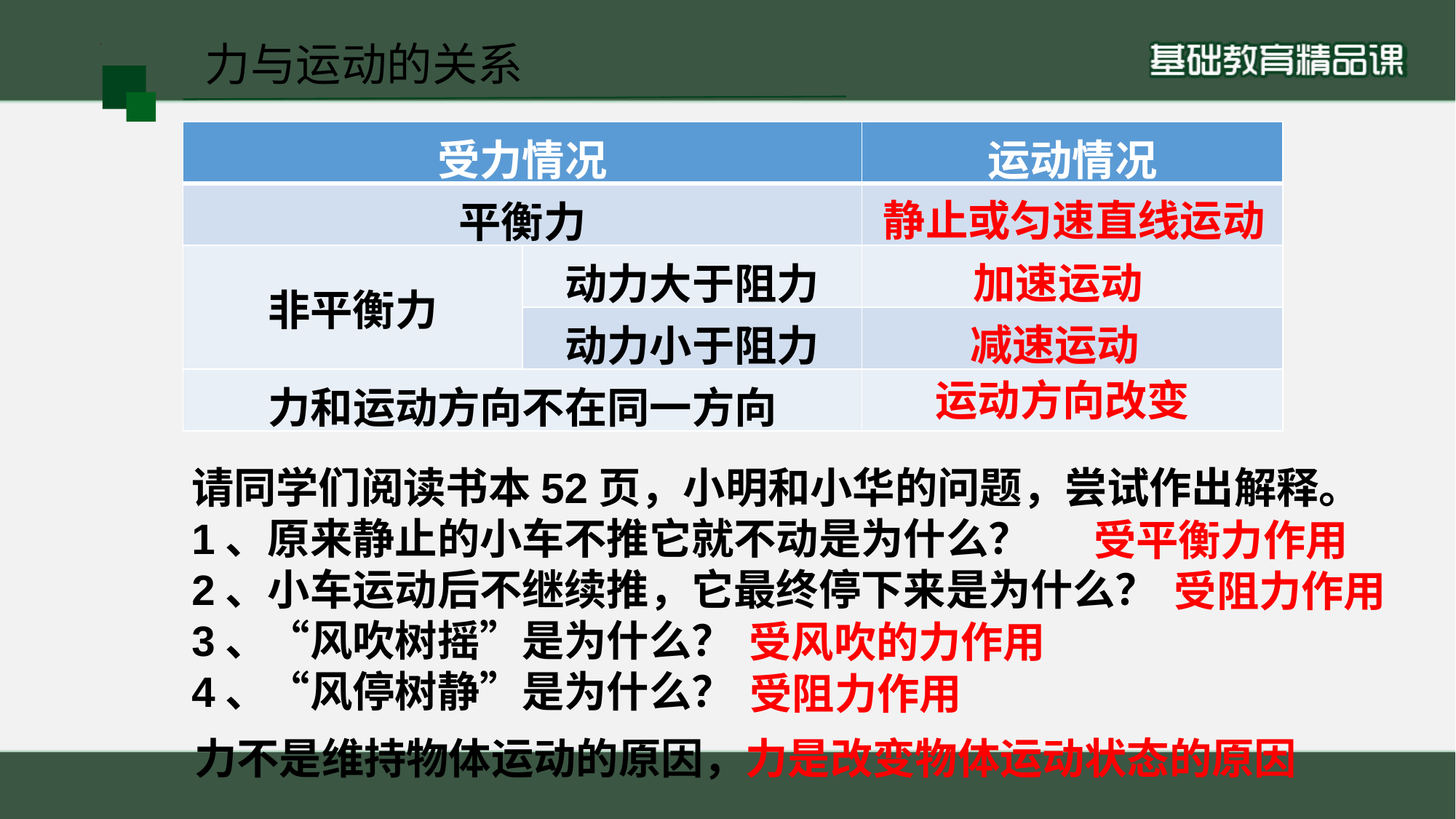

力与运动的关系

| 受力情况 |  | 运动情况 |
| --- | --- | --- |
| 平衡力 |  |  |
| 非平衡力 | 动力大于阻力 |  |
|  | 动力小于阻力 |  |
| 力和运动方向不在同一方向 |  |  |
静止或匀速直线运动
加速运动
减速运动
运动方向改变
请同学们阅读书本52页，小明和小华的问题，尝试作出解释。
1、原来静止的小车不推它就不动是为什么？
2、小车运动后不继续推，它最终停下来是为什么？
3、“风吹树摇”是为什么？
4、“风停树静”是为什么？
受平衡力作用
受阻力作用
受风吹的力作用
受阻力作用
力不是维持物体运动的原因，力是改变物体运动状态的原因